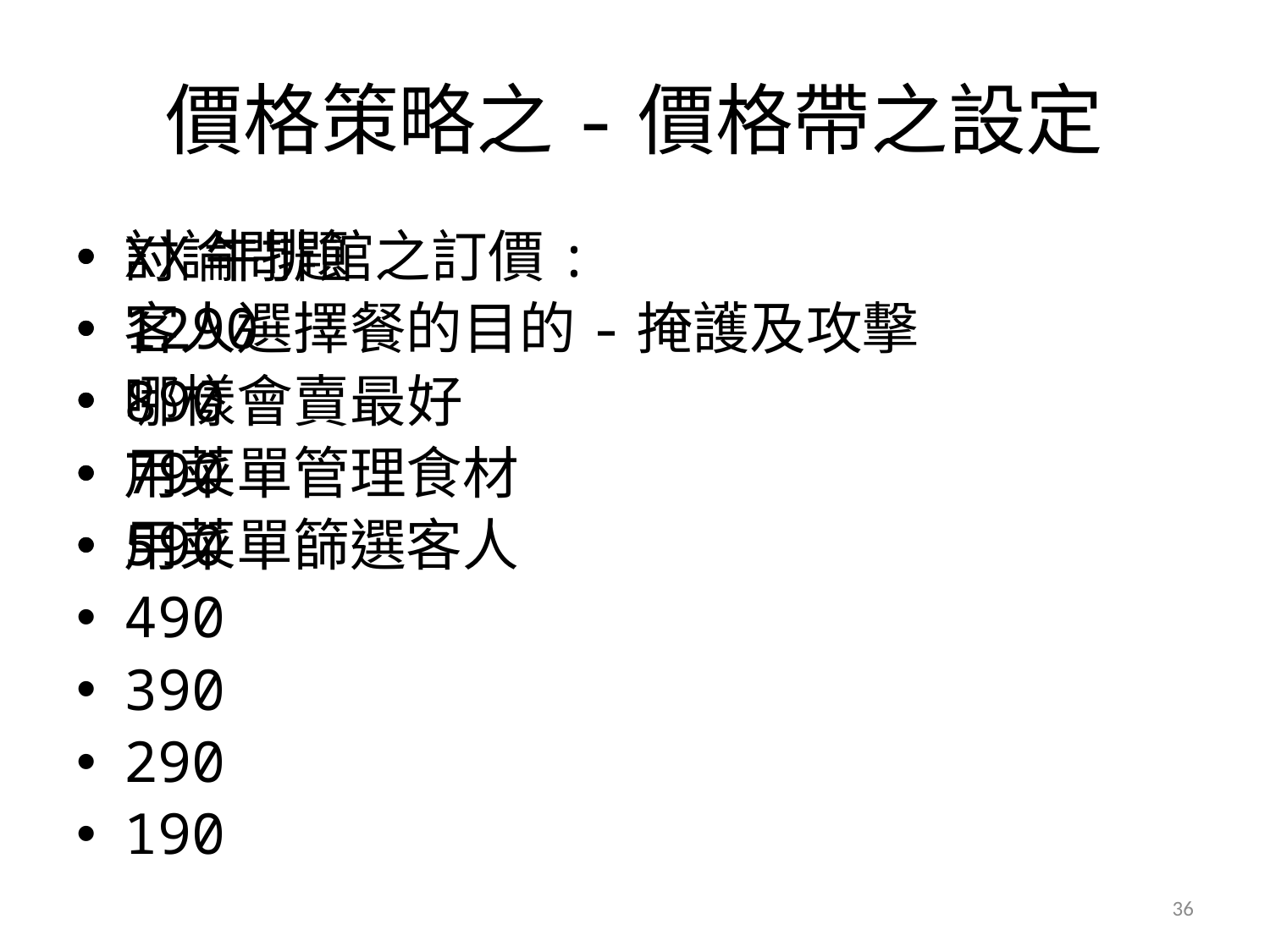

# 價格策略之-價格帶之設定
XX牛排館之訂價:
1290
890
790
590
490
390
290
190
討論問題
客人選擇餐的目的-掩護及攻擊
哪樣會賣最好
用菜單管理食材
用菜單篩選客人
36